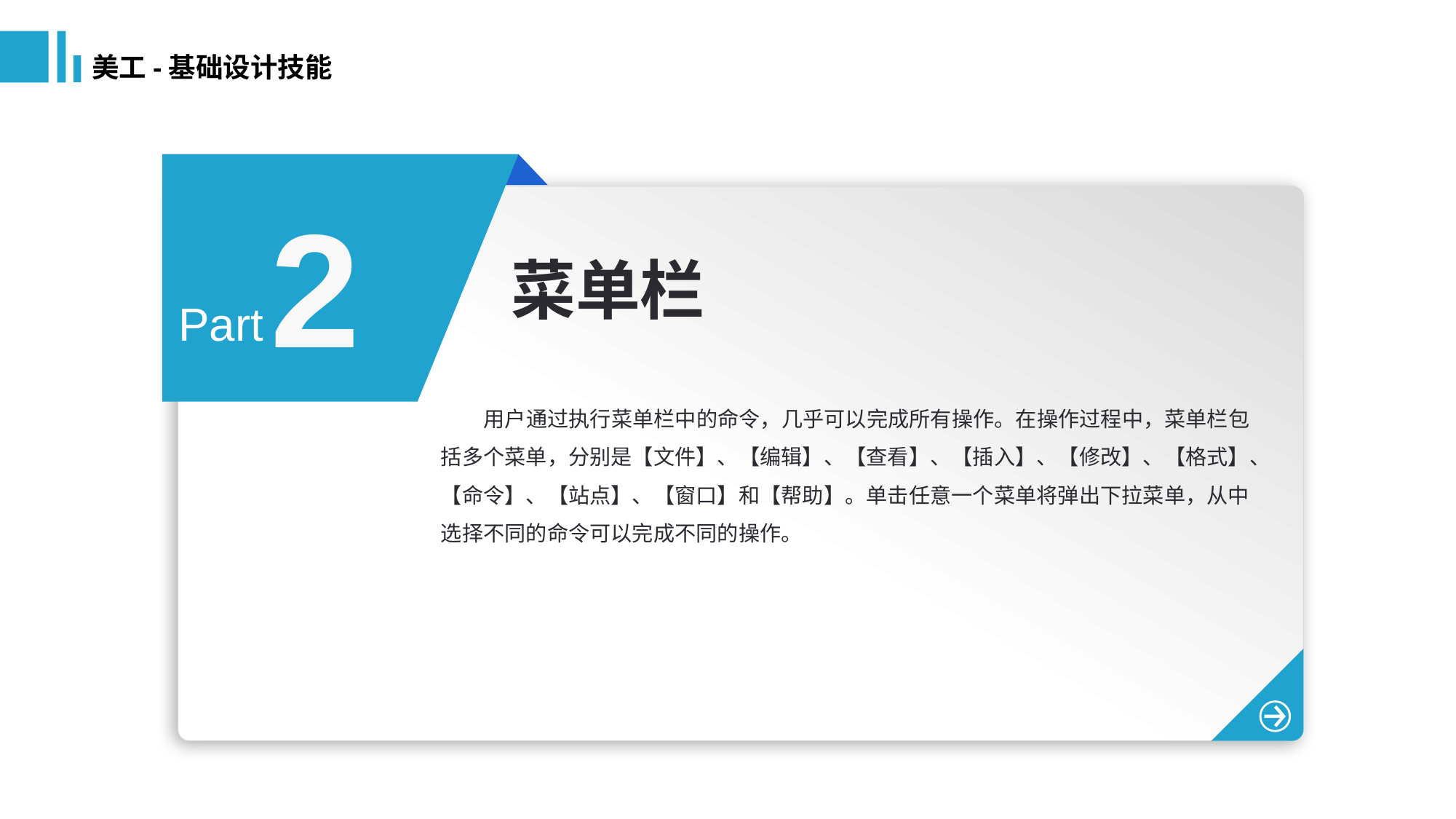

美工-基础设计技能

2

菜单栏
Part
        用户通过执行菜单栏中的命令，几乎可以完成所有操作。在操作过程中，菜单栏包括多个菜单，分别是【文件】、【编辑】、【查看】、【插入】、【修改】、【格式】、【命令】、【站点】、【窗口】和【帮助】。单击任意一个菜单将弹出下拉菜单，从中选择不同的命令可以完成不同的操作。